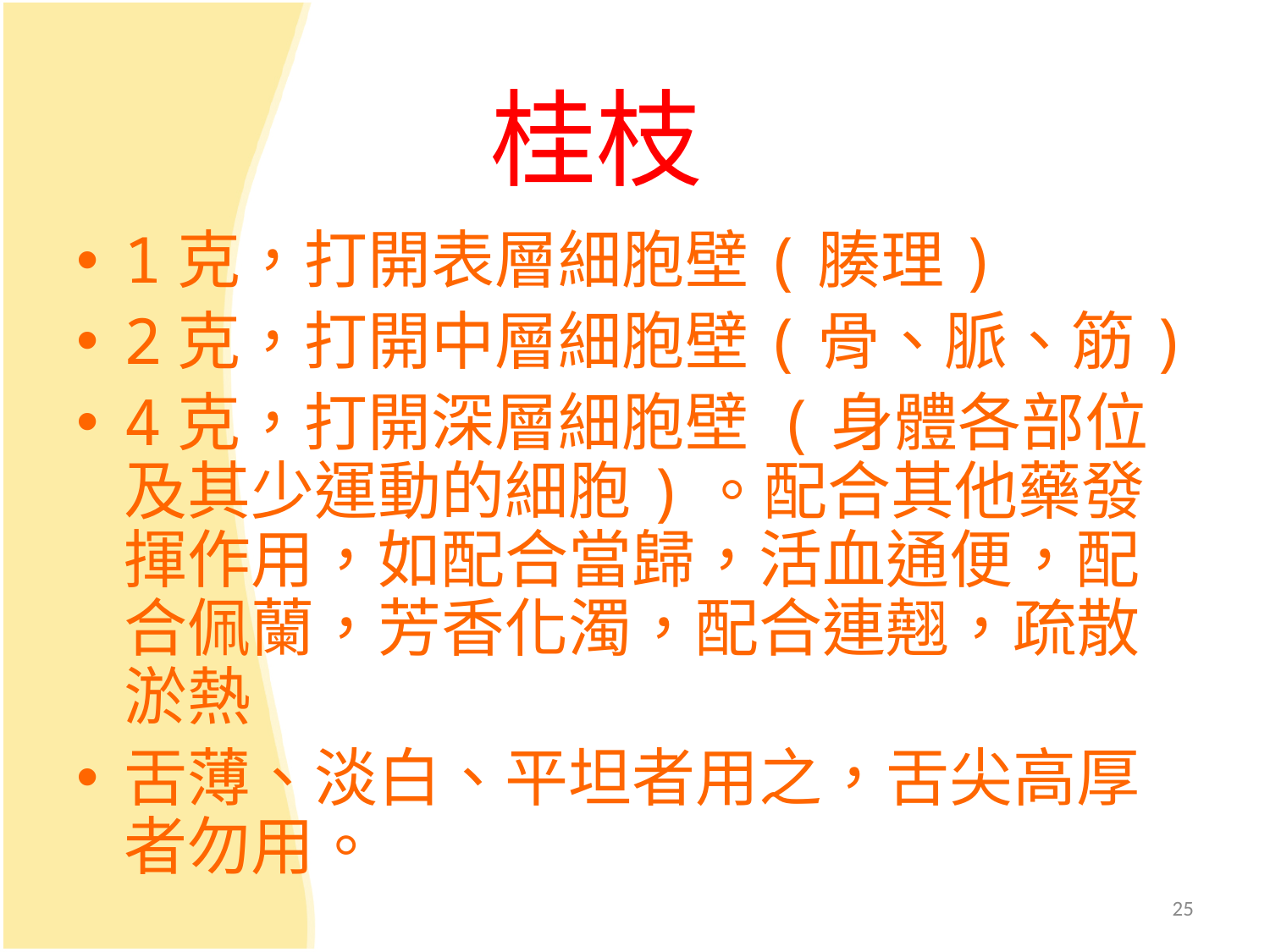

# 桂枝
1克，打開表層細胞壁(腠理)
2克，打開中層細胞壁(骨、脈、筋)
4克，打開深層細胞壁 (身體各部位及其少運動的細胞)。配合其他藥發揮作用，如配合當歸，活血通便，配合佩蘭，芳香化濁，配合連翹，疏散淤熱
舌薄、淡白、平坦者用之，舌尖高厚者勿用。

25